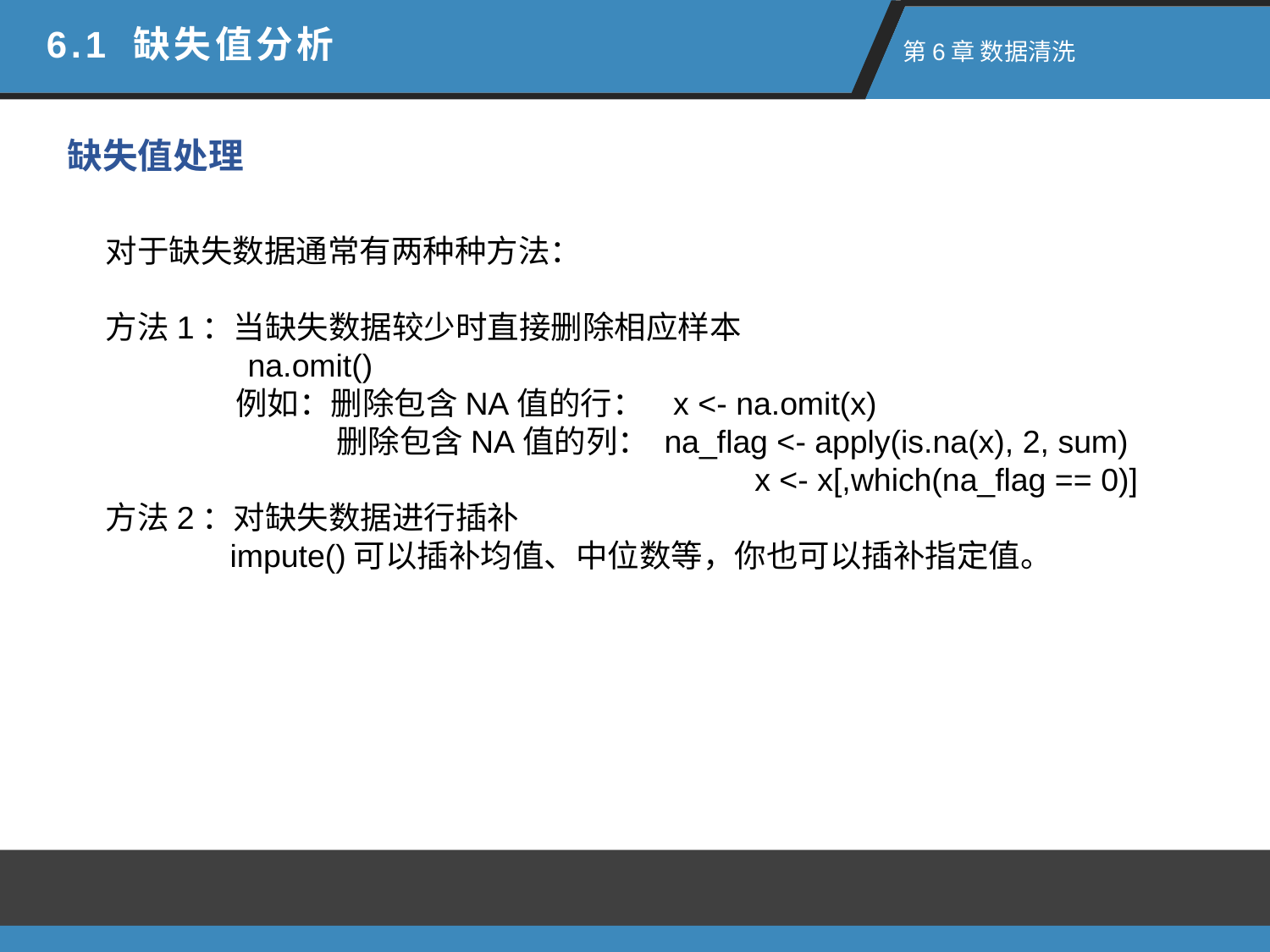

6.1 缺失值分析
  第6章 数据清洗
缺失值处理
对于缺失数据通常有两种种方法：

方法1：当缺失数据较少时直接删除相应样本
                na.omit()
                 例如：删除包含NA值的行：   x <- na.omit(x)
                               删除包含NA值的列： na_flag <- apply(is.na(x), 2, sum)
                                                                         x <- x[,which(na_flag == 0)]
方法2：对缺失数据进行插补
              impute()可以插补均值、中位数等，你也可以插补指定值。